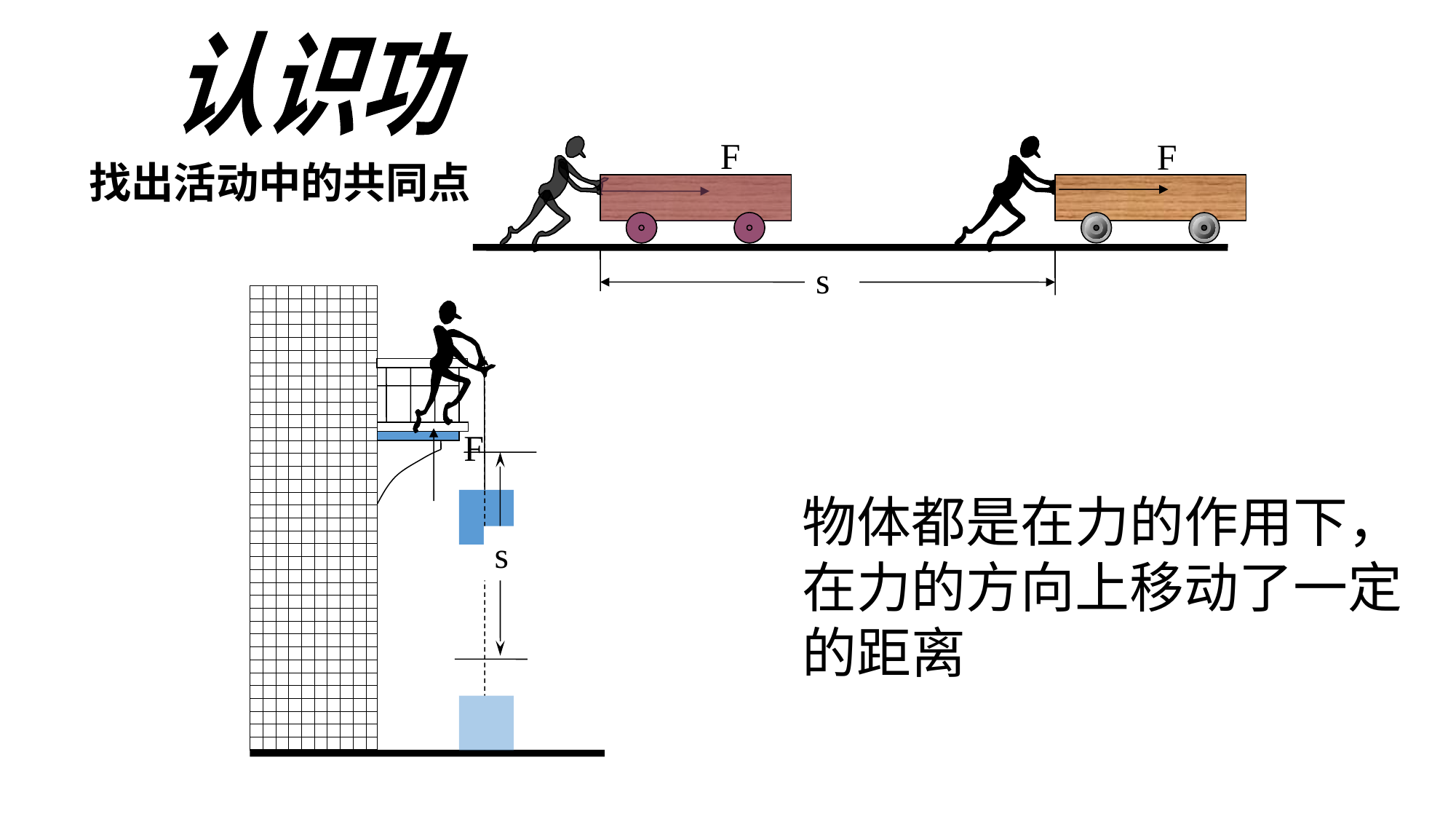

认识功
F

F

找出活动中的共同点

s

F

s

物体都是在力的作用下，
在力的方向上移动了一定
的距离